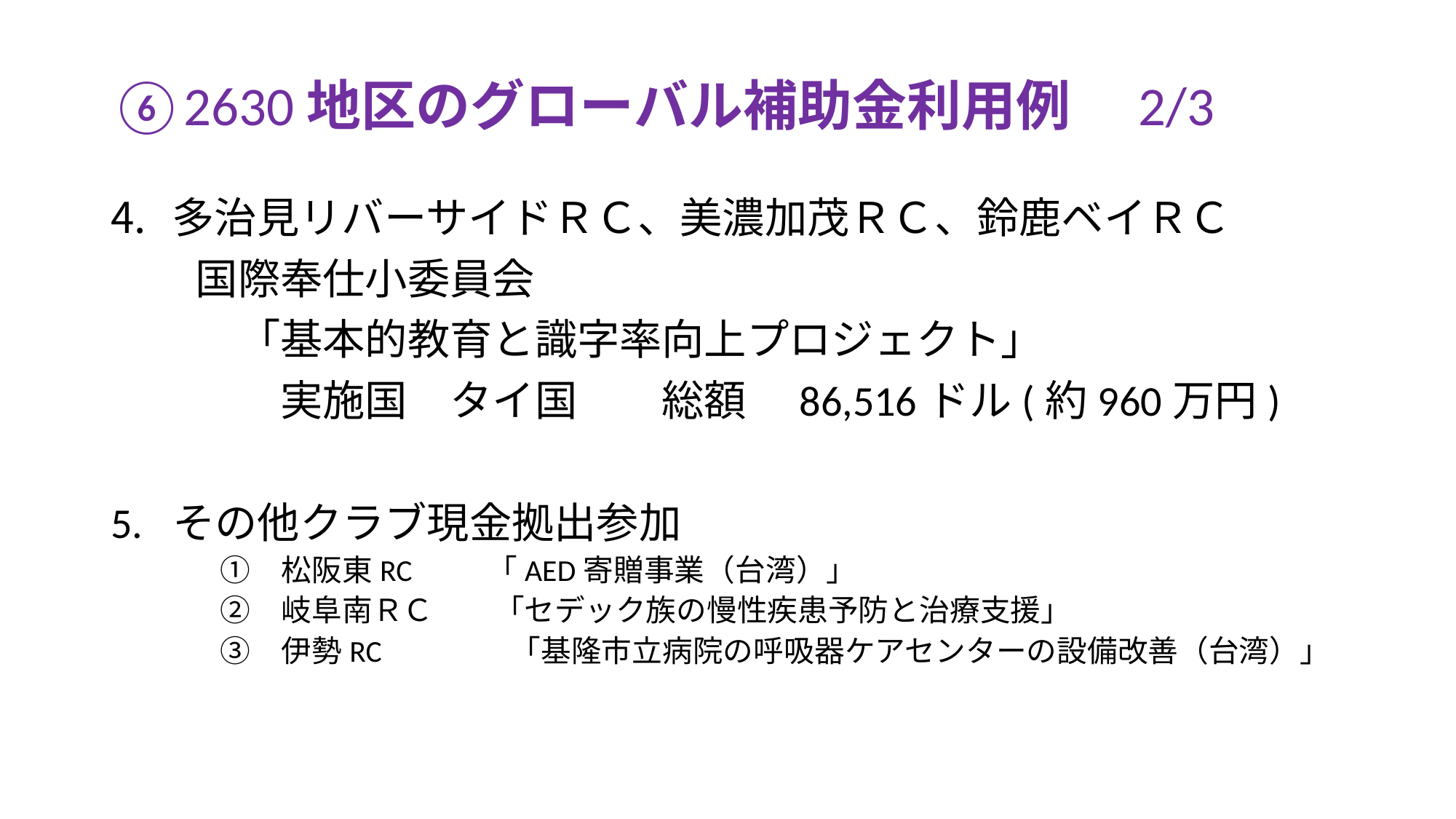

# ⑥2630地区のグローバル補助金利用例　2/3
多治見リバーサイドＲＣ、美濃加茂ＲＣ、鈴鹿ベイＲＣ
　　国際奉仕小委員会
　　　「基本的教育と識字率向上プロジェクト」
　　　　実施国　タイ国　　総額　86,516ドル(約960万円)

5.  その他クラブ現金拠出参加
松阪東RC　 　「AED寄贈事業（台湾）」
岐阜南ＲＣ　　「セデック族の慢性疾患予防と治療支援」
伊勢RC　　　　「基隆市立病院の呼吸器ケアセンターの設備改善（台湾）」